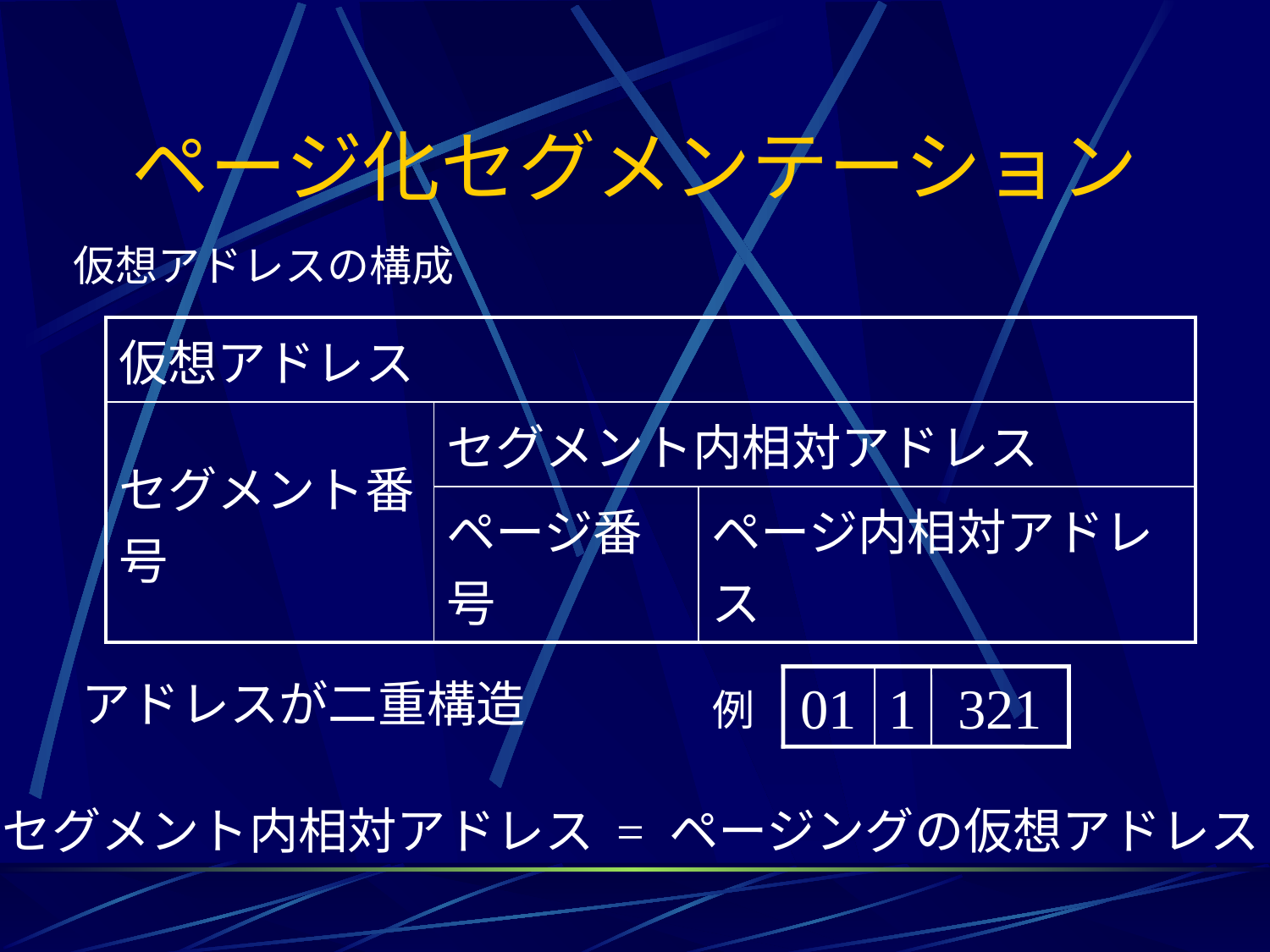

# ページ化セグメンテーション
仮想アドレスの構成
| 仮想アドレス |  |  |
| --- | --- | --- |
| セグメント番号 | セグメント内相対アドレス |  |
|  | ページ番号 | ページ内相対アドレス |
アドレスが二重構造
01

1

321

例

セグメント内相対アドレス = ページングの仮想アドレス